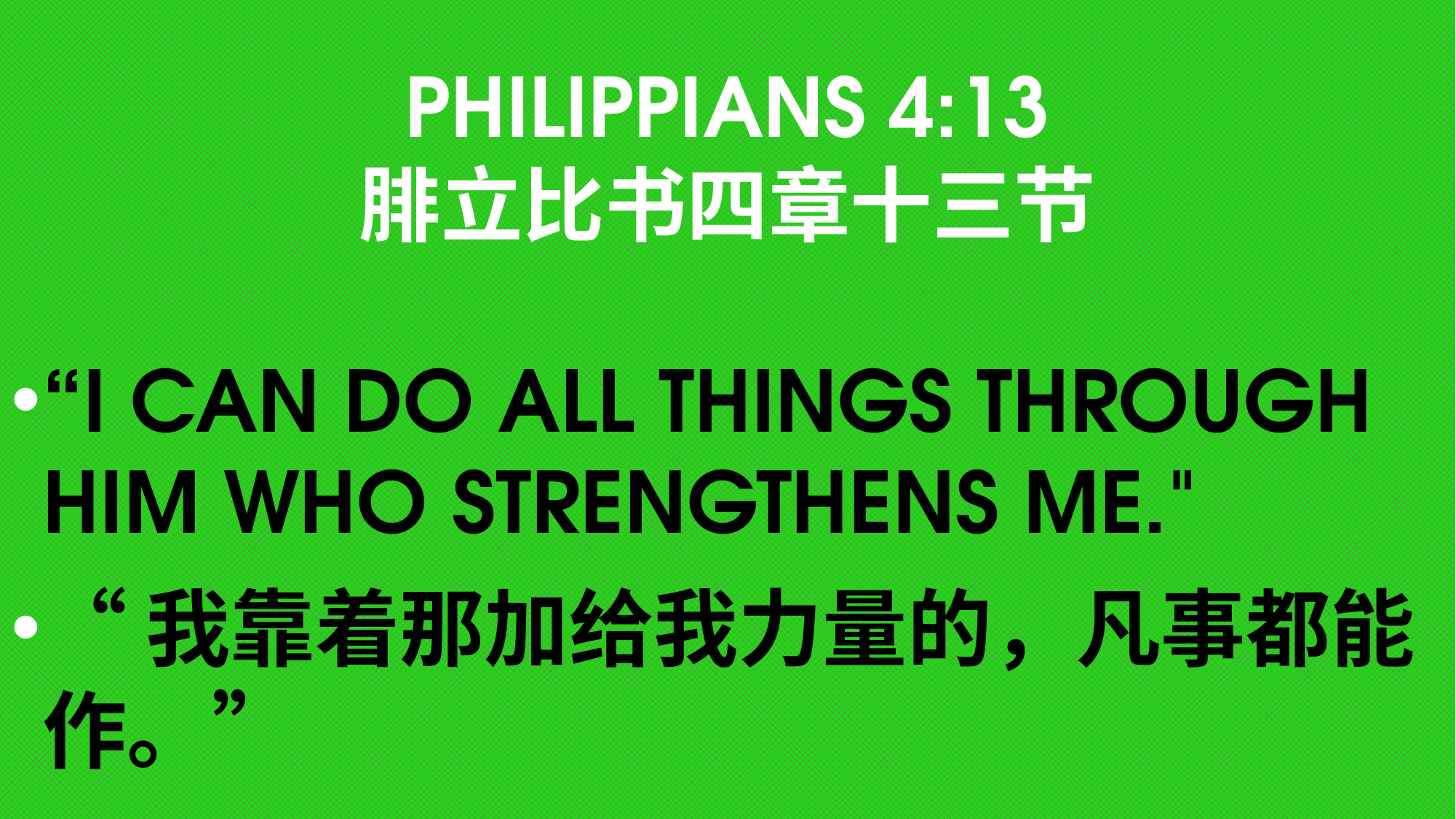

# Philippians 4:13 腓立比书四章十三节
“i can do all things through him who strengthens me."
“我靠着那加给我力量的，凡事都能作。”